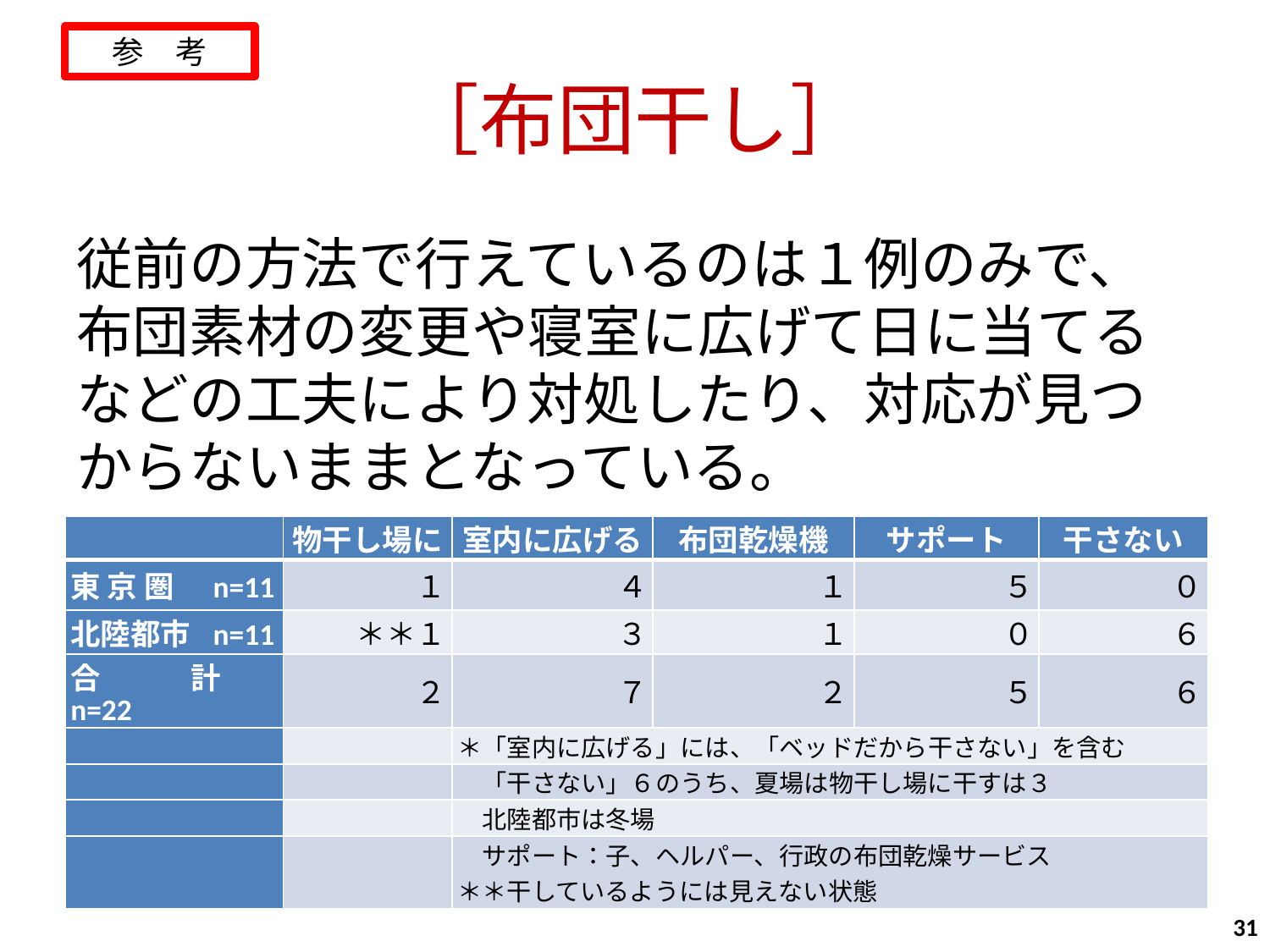

参　考
# ［布団干し］
従前の方法で行えているのは１例のみで、布団素材の変更や寝室に広げて日に当てるなどの工夫により対処したり、対応が見つからないままとなっている。
|  | 物干し場に | 室内に広げる | 布団乾燥機 | サポート | 干さない |
| --- | --- | --- | --- | --- | --- |
| 東 京 圏　n=11 | １ | ４ | １ | ５ | ０ |
| 北陸都市 n=11 | ＊＊１ | ３ | １ | ０ | ６ |
| 合　　　計 n=22 | ２ | ７ | ２ | ５ | ６ |
|  |  | ＊「室内に広げる」には、「ベッドだから干さない」を含む |  |  |  |
|  |  | 「干さない」６のうち、夏場は物干し場に干すは３ |  |  |  |
|  |  | 北陸都市は冬場 |  |  |  |
|  |  | サポート：子、ヘルパー、行政の布団乾燥サービス ＊＊干しているようには見えない状態 |  |  |  |
31